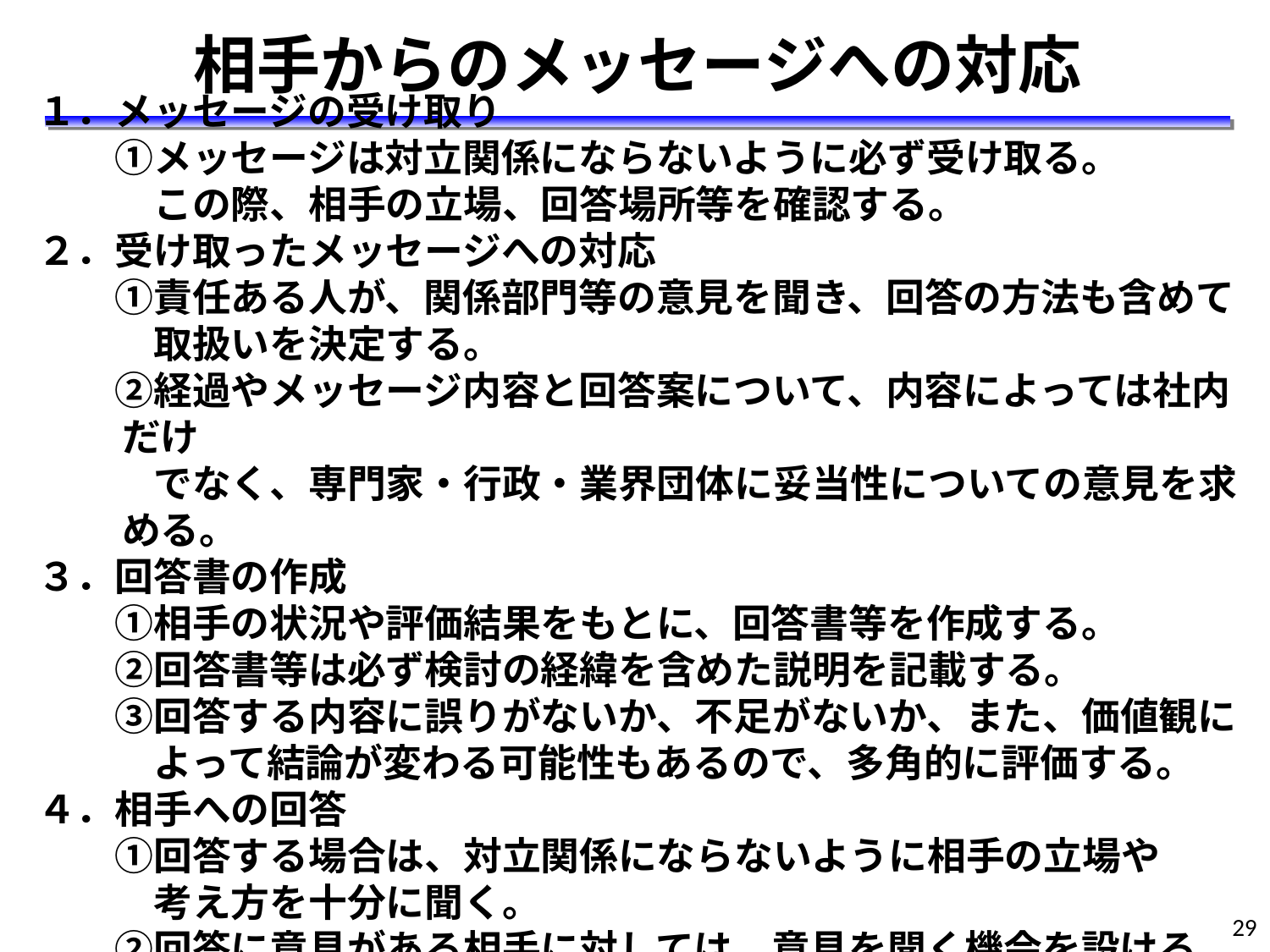

相手からのメッセージへの対応
１．メッセージの受け取り
　　①メッセージは対立関係にならないように必ず受け取る。
　　　この際、相手の立場、回答場所等を確認する。
２．受け取ったメッセージへの対応
　　①責任ある人が、関係部門等の意見を聞き、回答の方法も含めて
　　　取扱いを決定する。
　　②経過やメッセージ内容と回答案について、内容によっては社内だけ
　　　でなく、専門家・行政・業界団体に妥当性についての意見を求める。
３．回答書の作成
　　①相手の状況や評価結果をもとに、回答書等を作成する。
　　②回答書等は必ず検討の経緯を含めた説明を記載する。
　　③回答する内容に誤りがないか、不足がないか、また、価値観に
　　　よって結論が変わる可能性もあるので、多角的に評価する。
４．相手への回答
　　①回答する場合は、対立関係にならないように相手の立場や
　　　考え方を十分に聞く。
　　②回答に意見がある相手に対しては、意見を聞く機会を設ける。
29